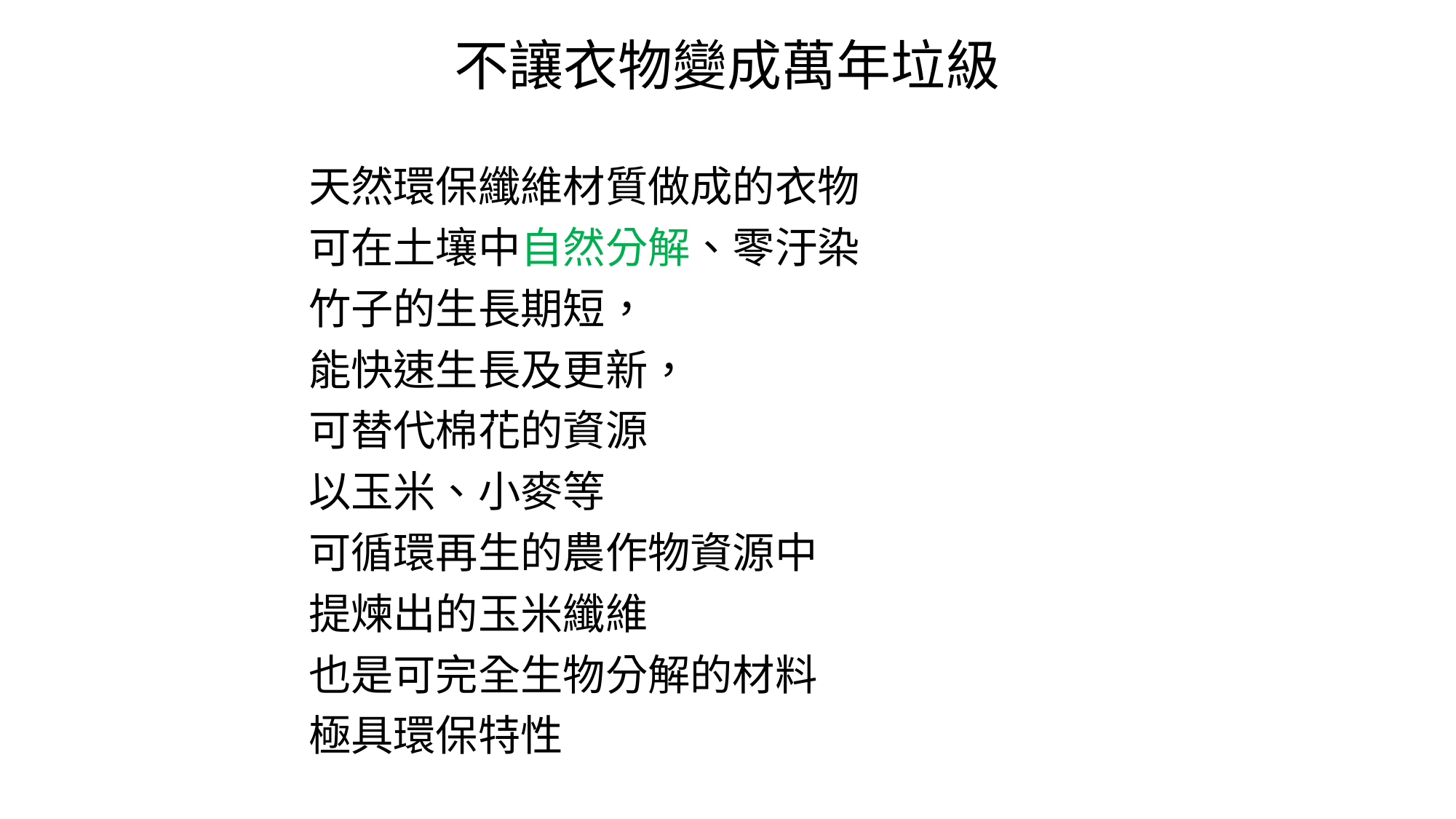

# 不讓衣物變成萬年垃級
天然環保纖維材質做成的衣物
可在土壤中自然分解、零汙染
竹子的生長󠇡期短，
能快速生長󠇡及更新，
可替代棉花的資源
以玉米、小麥等
可循環再生的農作物資源中
提煉出的玉米纖維
也是可完全生物分解的材料
極具環保特性